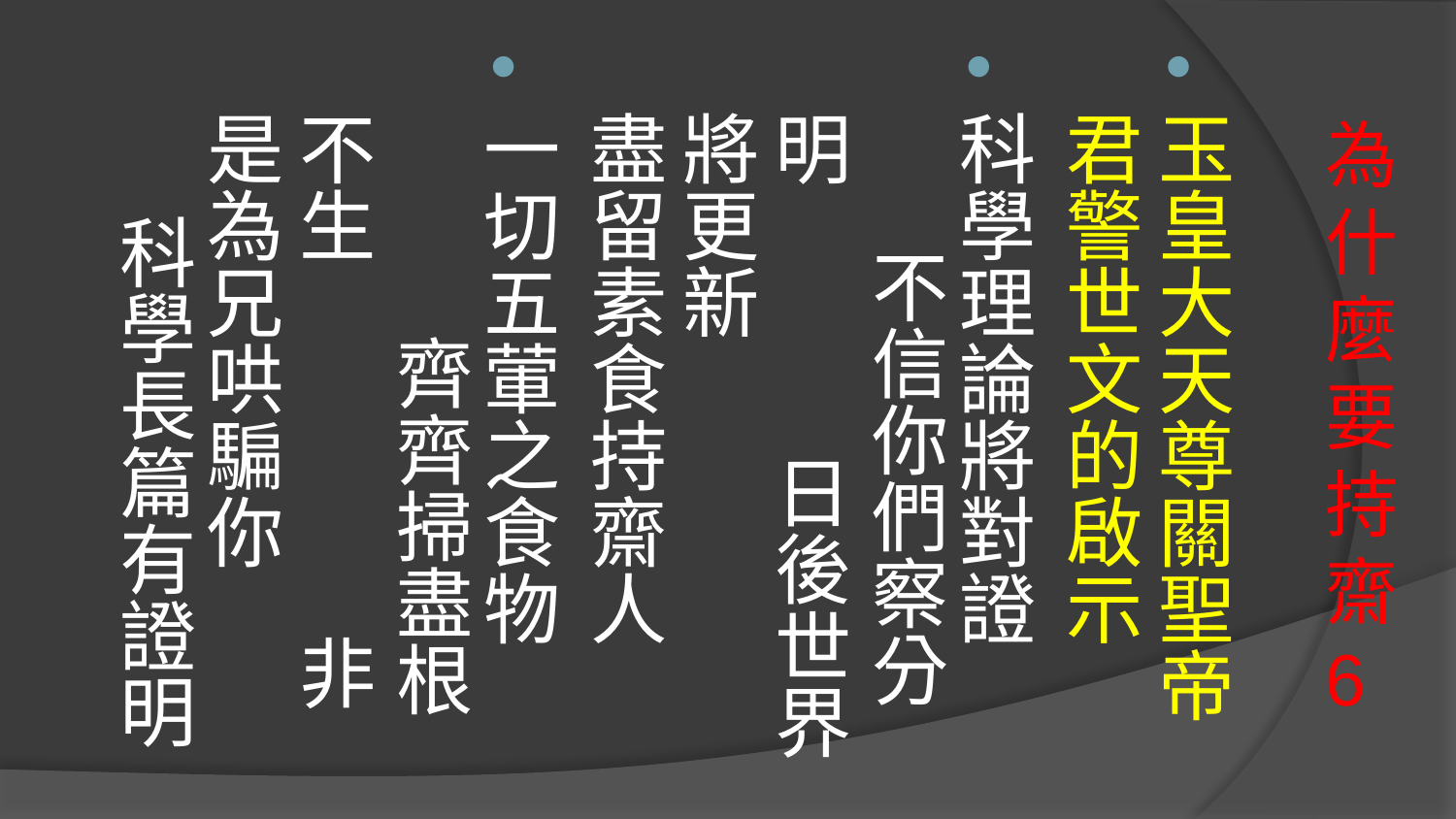

玉皇大天尊關聖帝君警世文的啟示
科學理論將對證　           不信你們察分明　           日後世界將更新　                  盡留素食持齋人
一切五葷之食物　                齊齊掃盡根不生　                 非是為兄哄騙你　              科學長篇有證明
# 為什麼要持齋6